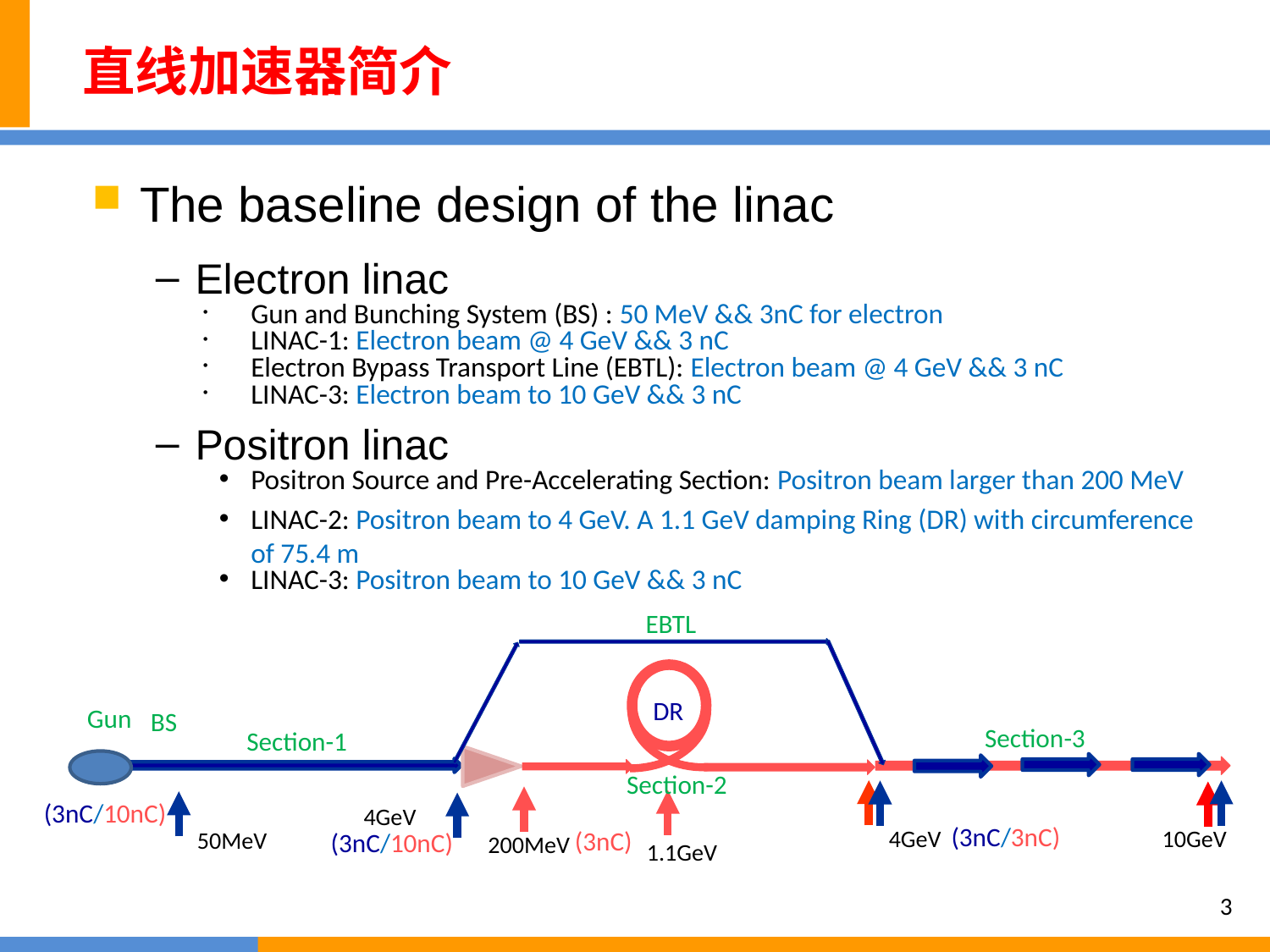

# 直线加速器简介
The baseline design of the linac
Electron linac
Gun and Bunching System (BS) : 50 MeV && 3nC for electron
LINAC-1: Electron beam @ 4 GeV && 3 nC
Electron Bypass Transport Line (EBTL): Electron beam @ 4 GeV && 3 nC
LINAC-3: Electron beam to 10 GeV && 3 nC
Positron linac
Positron Source and Pre-Accelerating Section: Positron beam larger than 200 MeV
LINAC-2: Positron beam to 4 GeV. A 1.1 GeV damping Ring (DR) with circumference of 75.4 m
LINAC-3: Positron beam to 10 GeV && 3 nC

EBTL

DR
Gun
Section-3
Section-1

4GeV
4GeV
10GeV
50MeV
200MeV
1.1GeV

BS
Section-2
(3nC/10nC)
(3nC/3nC)
(3nC)
(3nC/10nC)